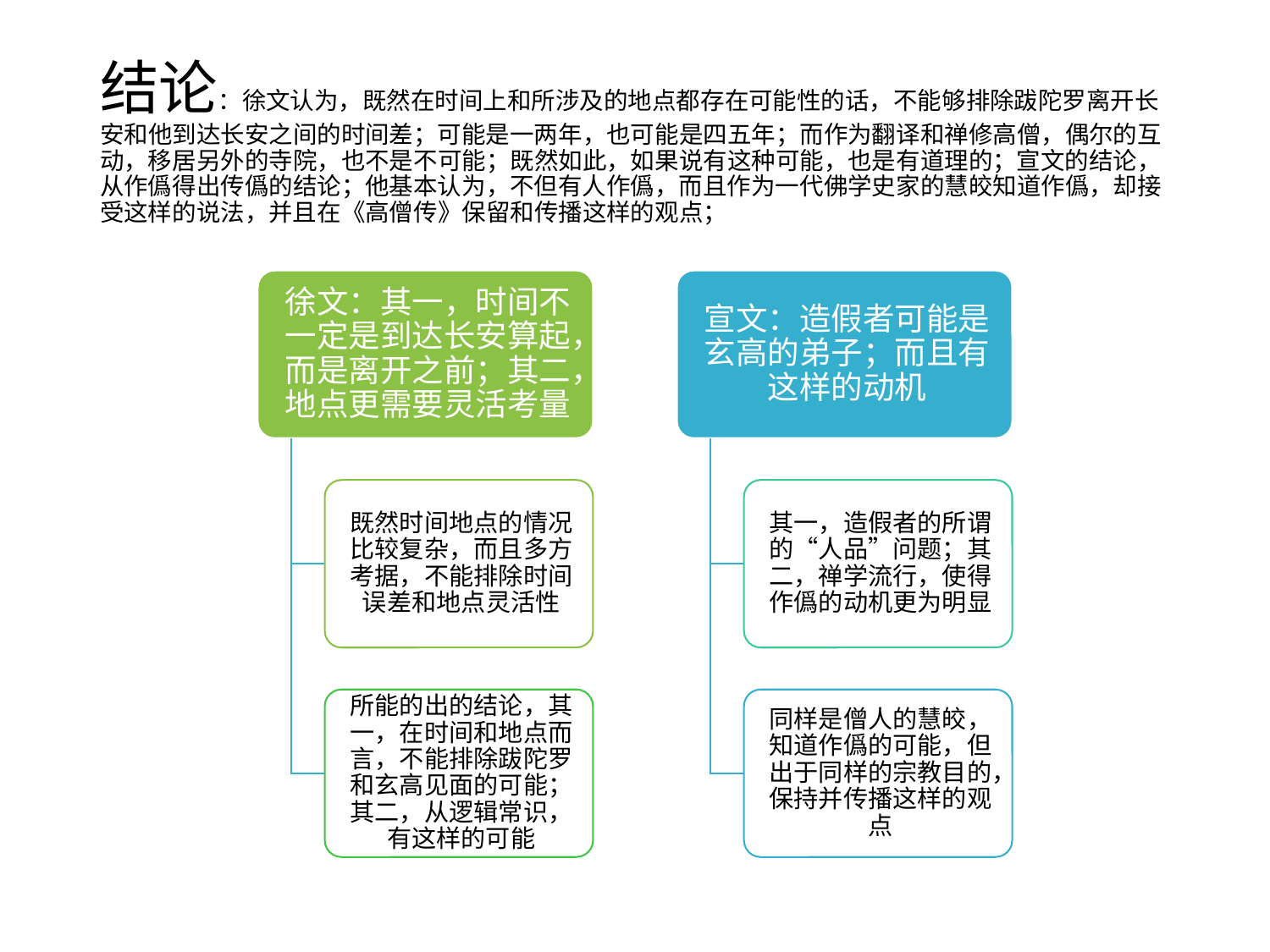

# 结论：徐文认为，既然在时间上和所涉及的地点都存在可能性的话，不能够排除跋陀罗离开长安和他到达长安之间的时间差；可能是一两年，也可能是四五年；而作为翻译和禅修高僧，偶尔的互动，移居另外的寺院，也不是不可能；既然如此，如果说有这种可能，也是有道理的；宣文的结论，从作僞得出传僞的结论；他基本认为，不但有人作僞，而且作为一代佛学史家的慧皎知道作僞，却接受这样的说法，并且在《高僧传》保留和传播这样的观点；
徐文：其一，时间不一定是到达长安算起，而是离开之前；其二，地点更需要灵活考量
既然时间地点的情况比较复杂，而且多方考据，不能排除时间误差和地点灵活性
所能的出的结论，其一，在时间和地点而言，不能排除跋陀罗和玄高见面的可能；其二，从逻辑常识，有这样的可能
宣文：造假者可能是玄高的弟子；而且有这样的动机
其一，造假者的所谓的“人品”问题；其二，禅学流行，使得作僞的动机更为明显
同样是僧人的慧皎，知道作僞的可能，但出于同样的宗教目的，保持并传播这样的观点